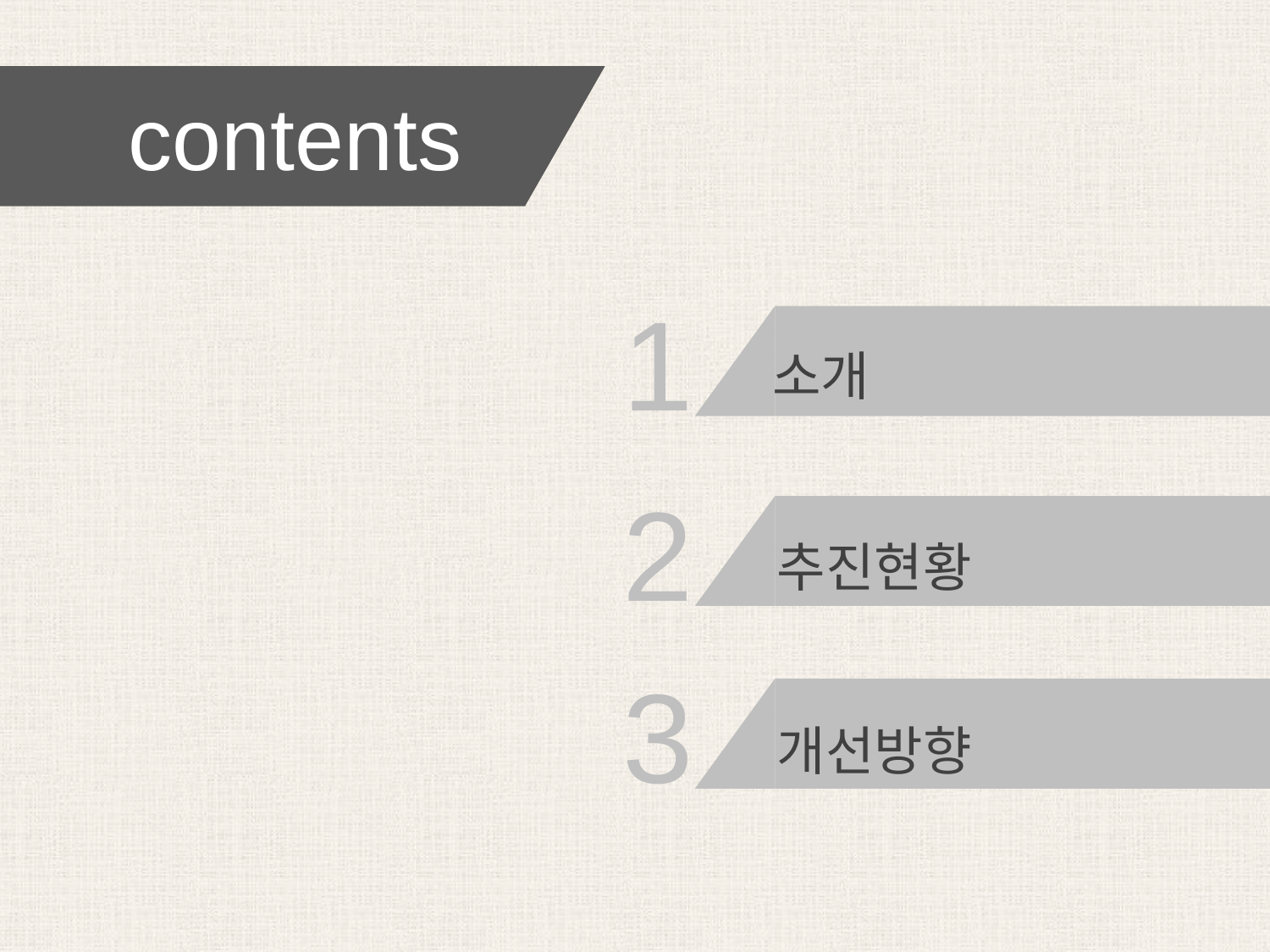

contents
1

소개
2

추진현황
3

개선방향